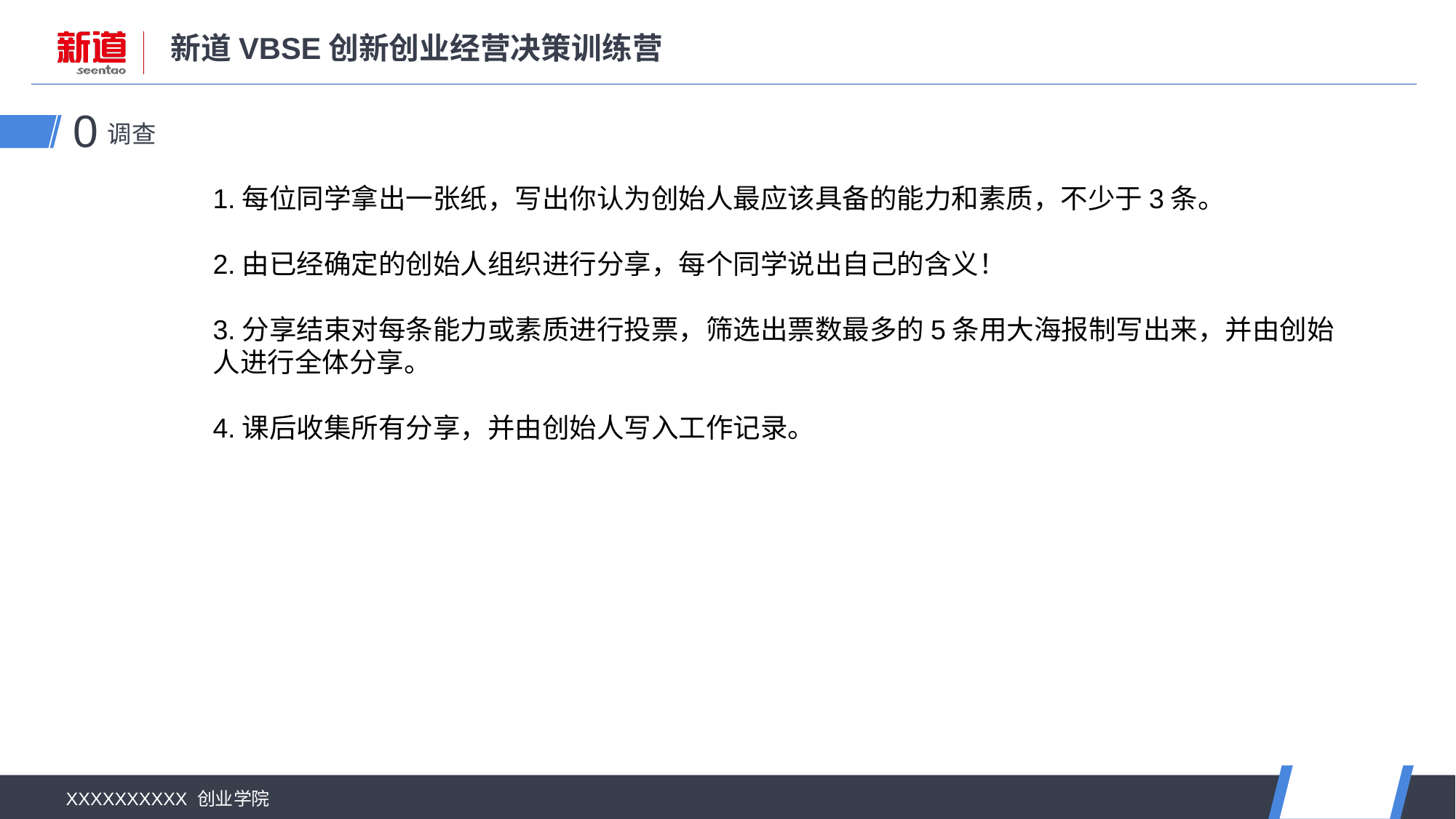

调查
0
1.每位同学拿出一张纸，写出你认为创始人最应该具备的能力和素质，不少于3条。

2.由已经确定的创始人组织进行分享，每个同学说出自己的含义！

3.分享结束对每条能力或素质进行投票，筛选出票数最多的5条用大海报制写出来，并由创始人进行全体分享。

4.课后收集所有分享，并由创始人写入工作记录。
2